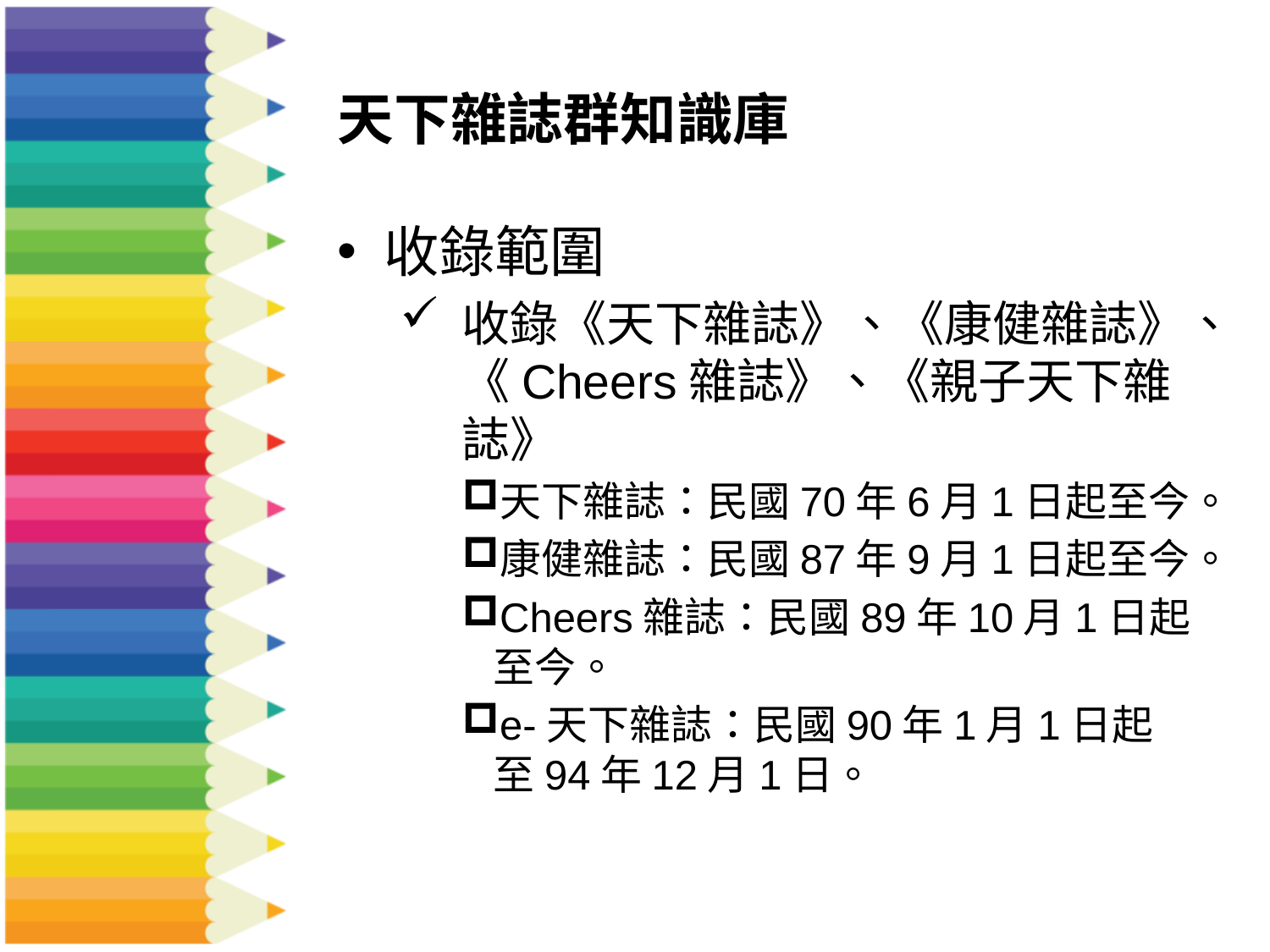

# 天下雜誌群知識庫
收錄範圍
收錄《天下雜誌》、《康健雜誌》、《Cheers雜誌》、《親子天下雜誌》
天下雜誌：民國70年6月1日起至今。
康健雜誌：民國87年9月1日起至今。
Cheers雜誌：民國89年10月1日起至今。
e-天下雜誌：民國90年1月1日起至94年12月1日。